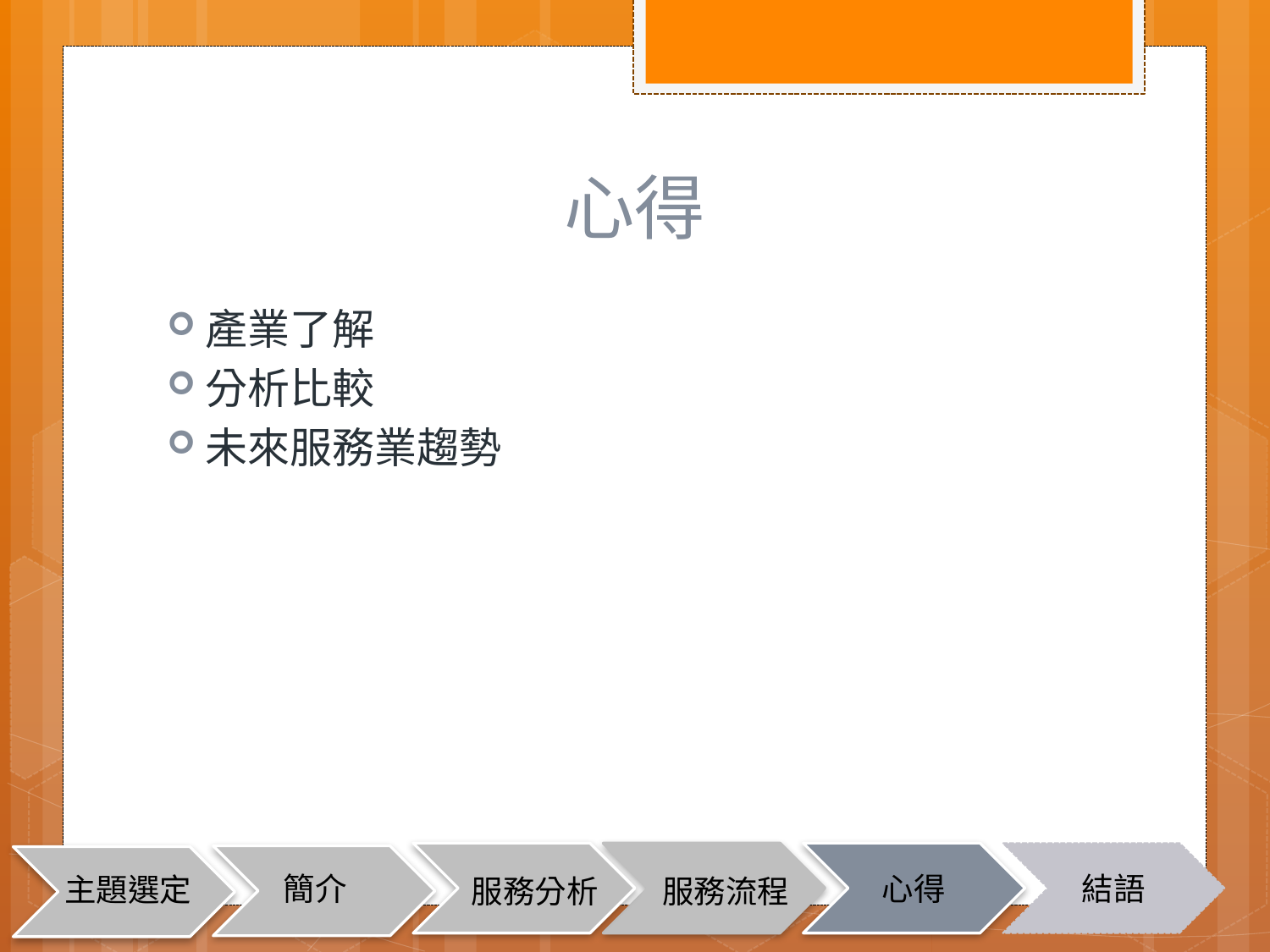

# 心得
產業了解
分析比較
未來服務業趨勢

簡介
心得
結語
主題選定

服務流程
服務分析